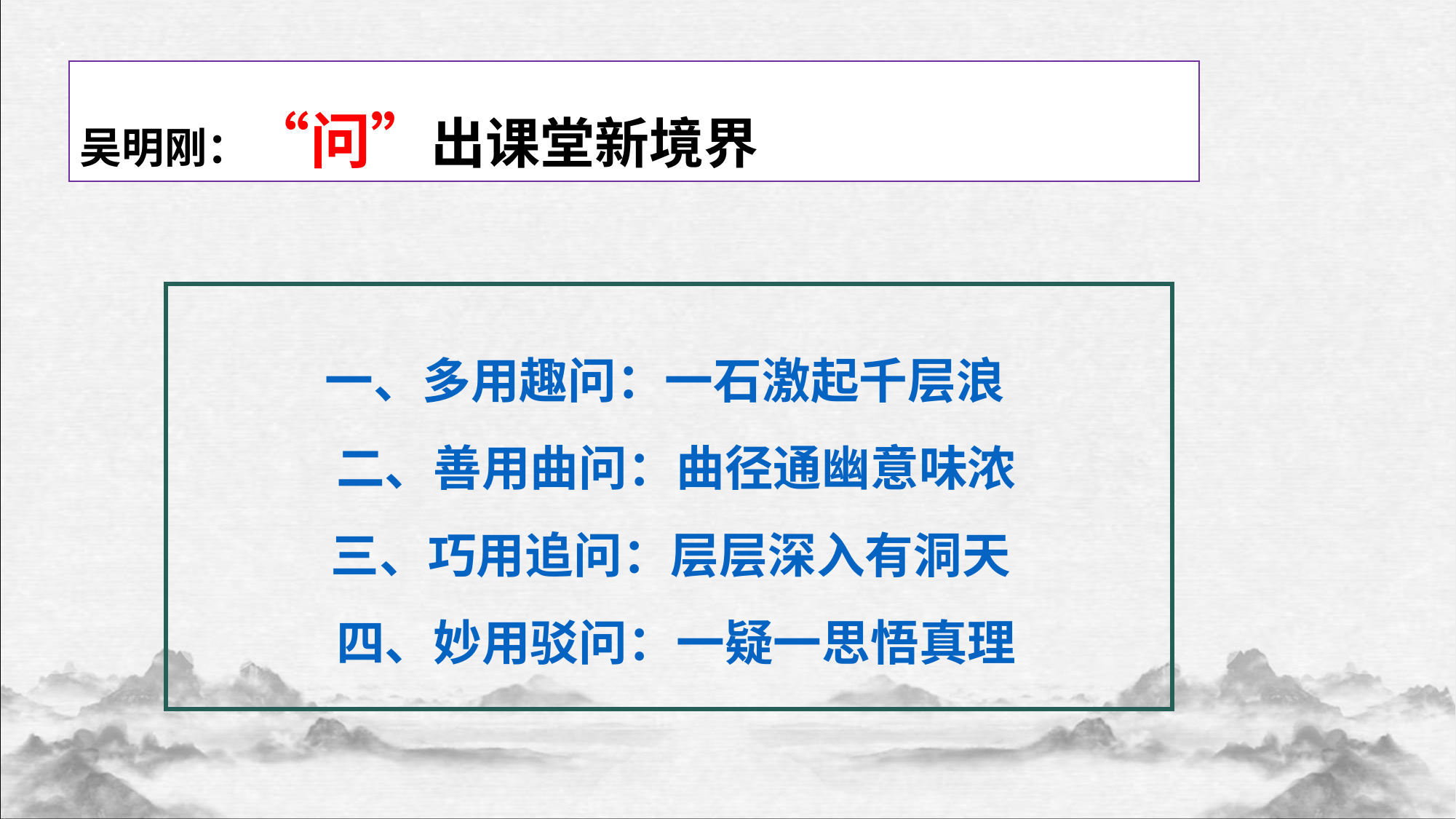

吴明刚：“问”出课堂新境界

一、多用趣问：一石激起千层浪
二、善用曲问：曲径通幽意味浓
三、巧用追问：层层深入有洞天
四、妙用驳问：一疑一思悟真理